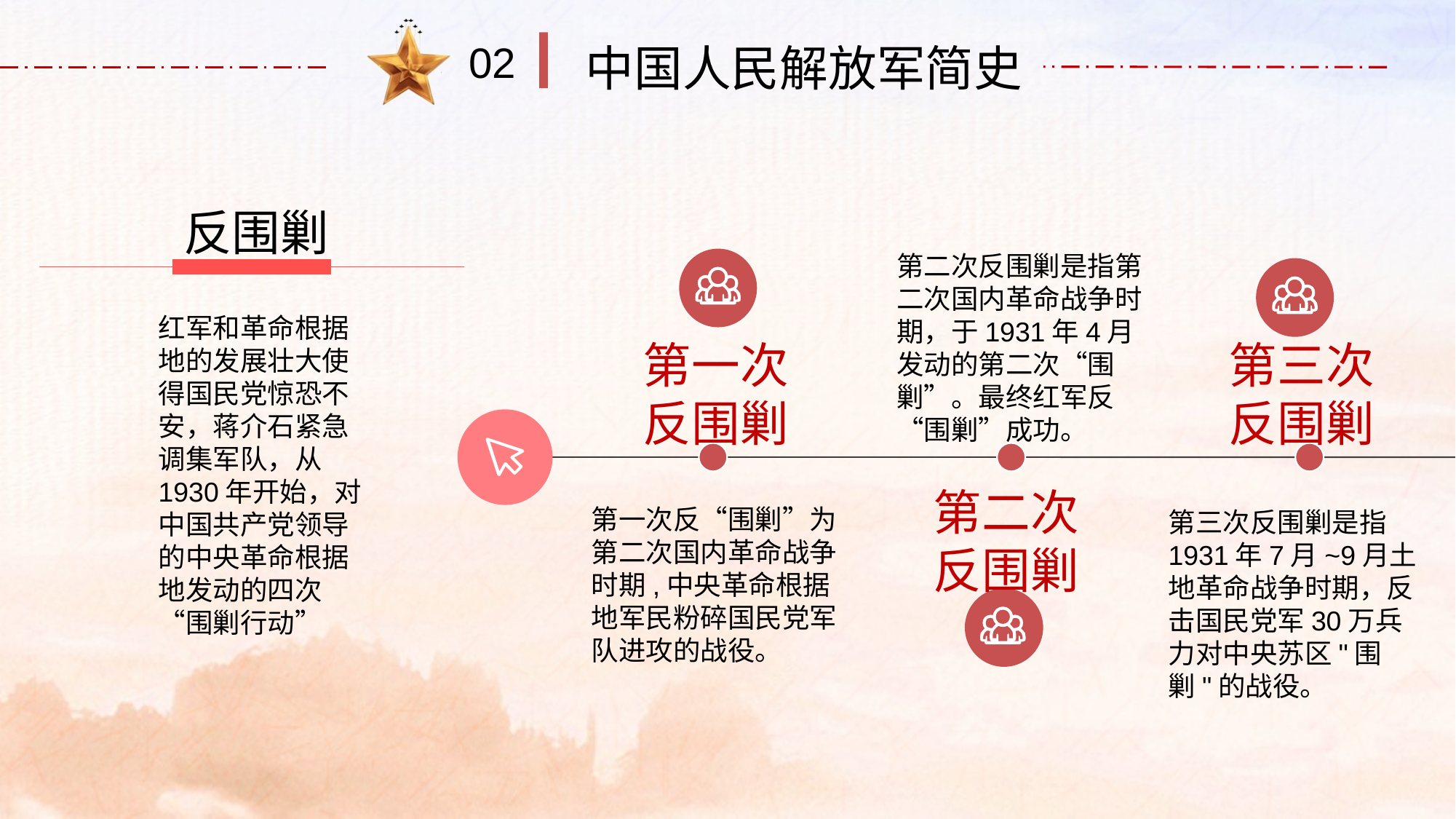

反围剿
第二次反围剿是指第二次国内革命战争时期，于1931年4月发动的第二次“围剿”。最终红军反“围剿”成功。

红军和革命根据地的发展壮大使得国民党惊恐不安，蒋介石紧急调集军队，从1930年开始，对中国共产党领导的中央革命根据地发动的四次“围剿行动”
第一次
反围剿
第三次
反围剿

第二次
反围剿
第一次反“围剿”为第二次国内革命战争时期,中央革命根据地军民粉碎国民党军队进攻的战役。
第三次反围剿是指1931年7月~9月土地革命战争时期，反击国民党军30万兵力对中央苏区"围剿"的战役。